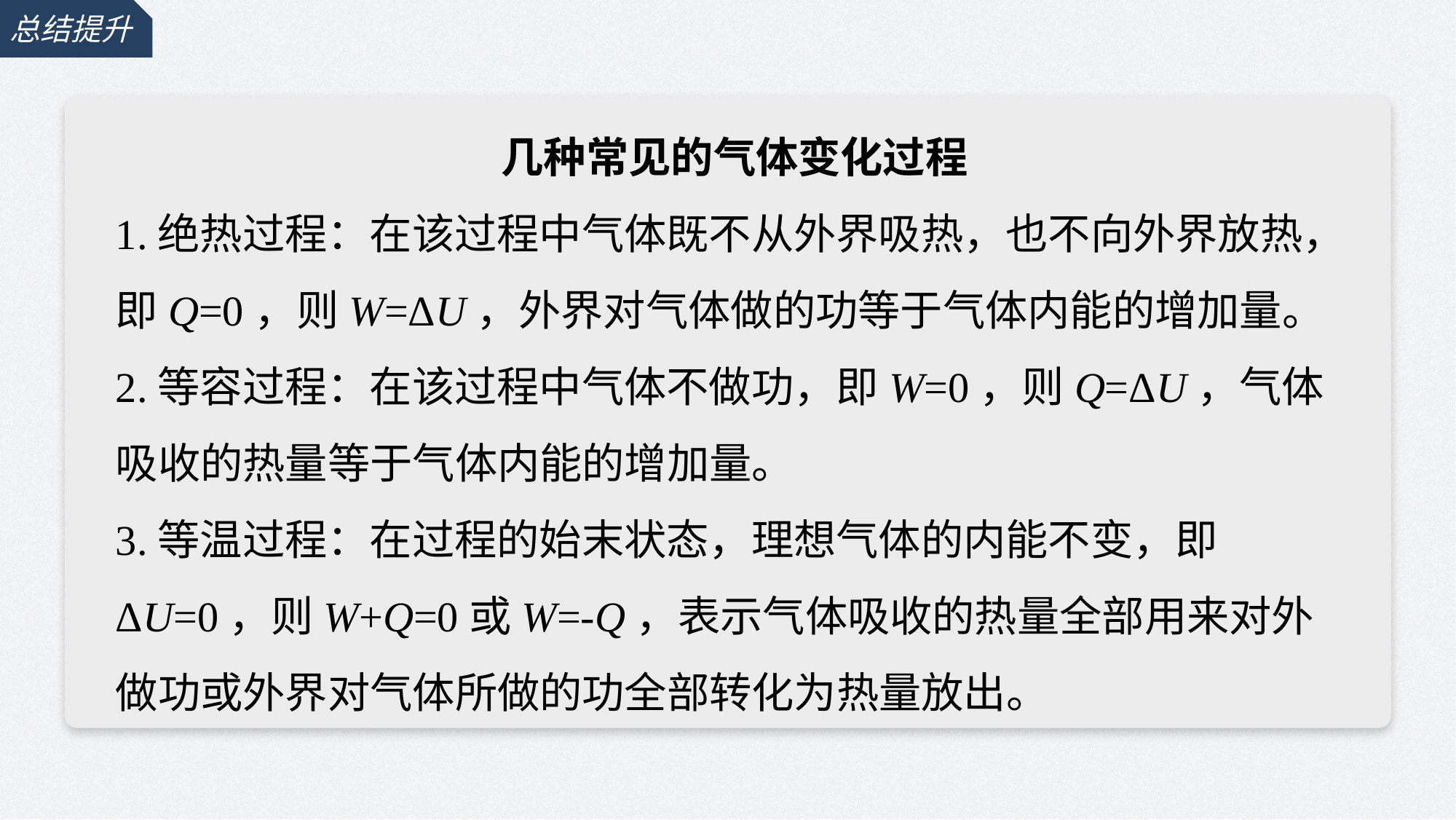

总结提升

几种常见的气体变化过程
1.绝热过程：在该过程中气体既不从外界吸热，也不向外界放热，即Q=0，则W=ΔU，外界对气体做的功等于气体内能的增加量。
2.等容过程：在该过程中气体不做功，即W=0，则Q=ΔU，气体吸收的热量等于气体内能的增加量。
3.等温过程：在过程的始末状态，理想气体的内能不变，即ΔU=0，则W+Q=0或W=-Q，表示气体吸收的热量全部用来对外做功或外界对气体所做的功全部转化为热量放出。